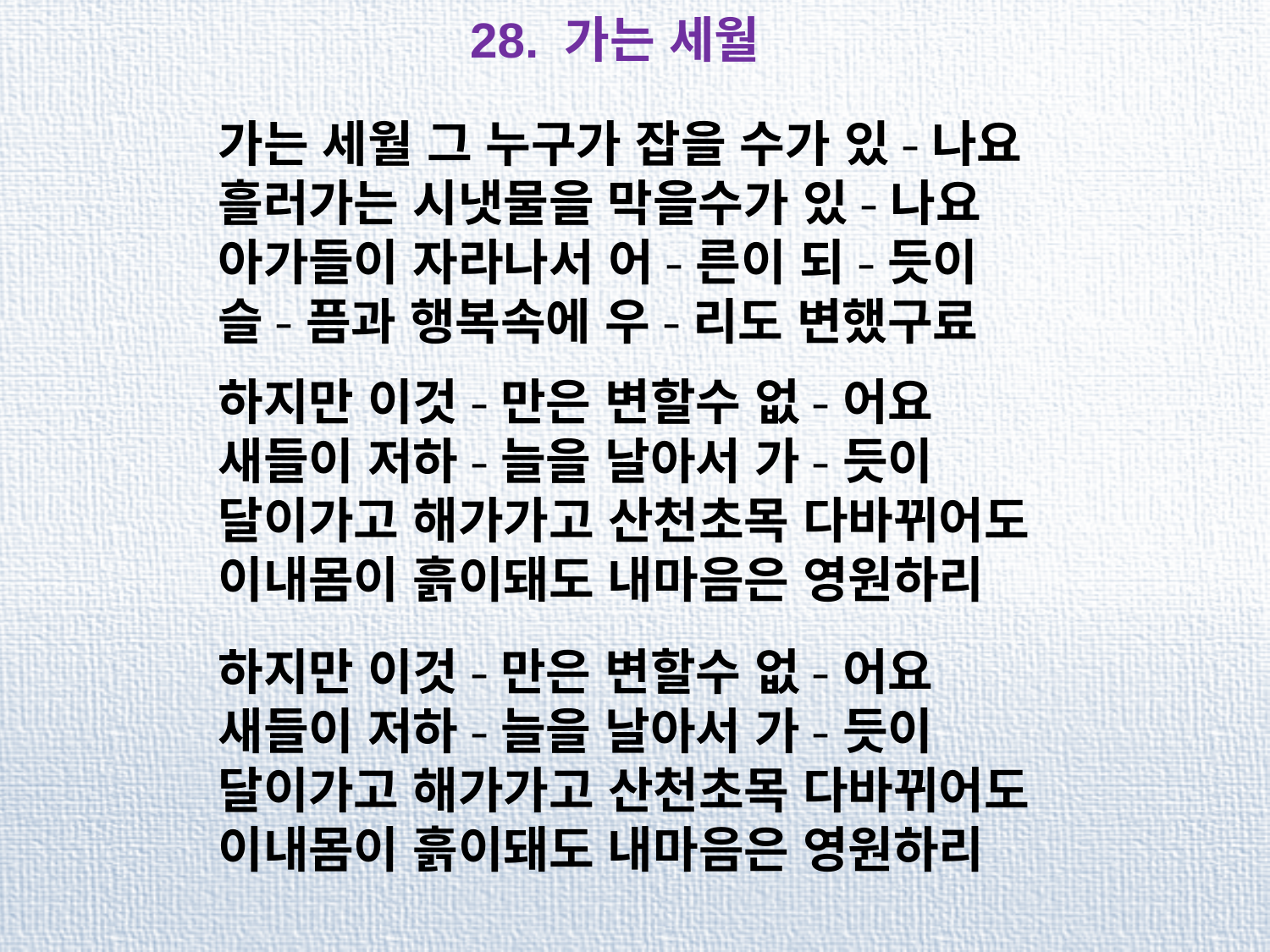

28. 가는 세월
     가는 세월 그 누구가 잡을 수가 있-나요
     흘러가는 시냇물을 막을수가 있-나요
     아가들이 자라나서 어-른이 되-듯이
     슬-픔과 행복속에 우-리도 변했구료

     하지만 이것-만은 변할수 없-어요
     새들이 저하-늘을 날아서 가-듯이
     달이가고 해가가고 산천초목 다바뀌어도
     이내몸이 흙이돼도 내마음은 영원하리

     하지만 이것-만은 변할수 없-어요
     새들이 저하-늘을 날아서 가-듯이
     달이가고 해가가고 산천초목 다바뀌어도
     이내몸이 흙이돼도 내마음은 영원하리